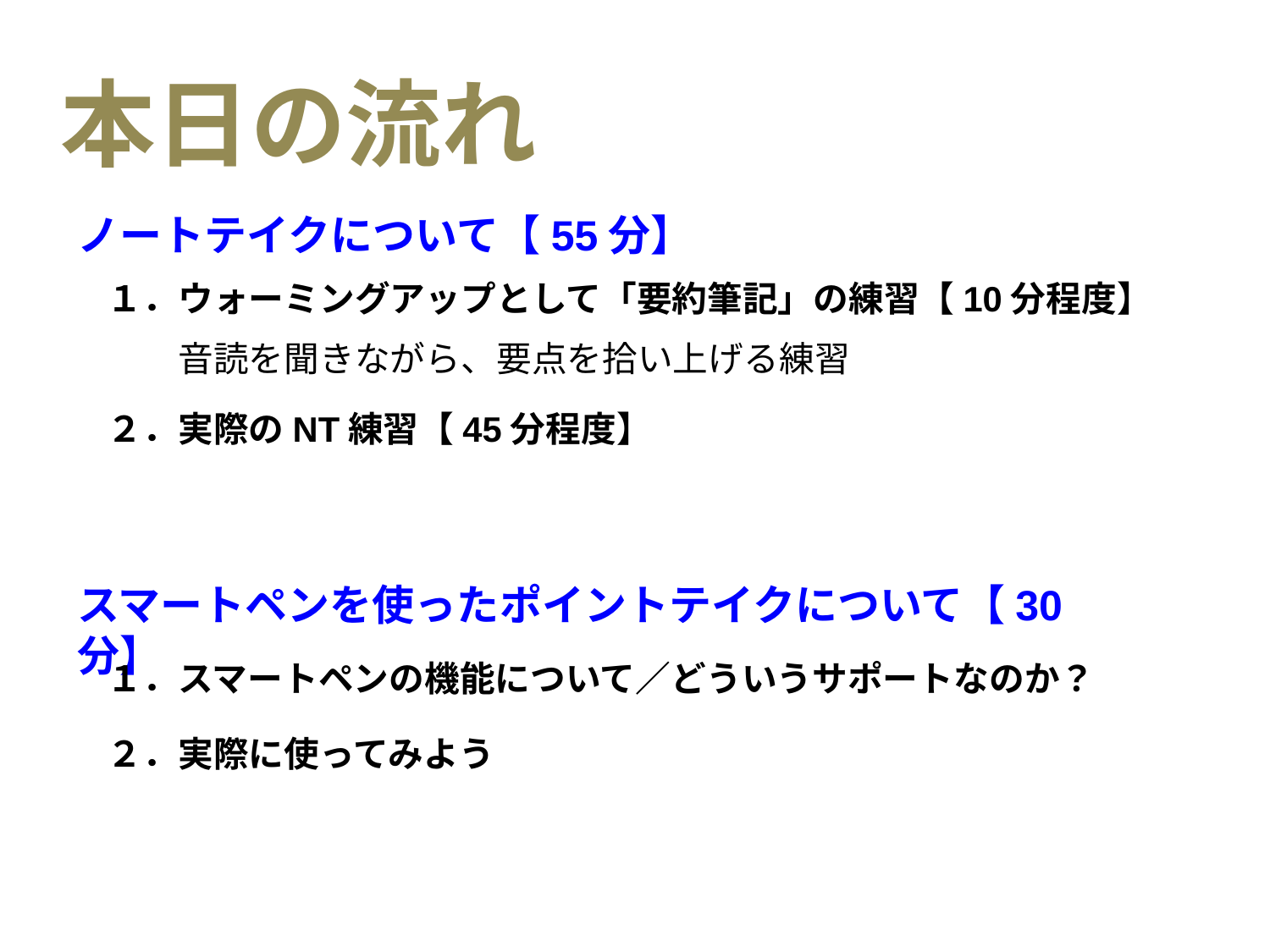

本日の流れ
ノートテイクについて【55分】
１．ウォーミングアップとして「要約筆記」の練習【10分程度】
　　音読を聞きながら、要点を拾い上げる練習
２．実際のNT練習【45分程度】
スマートペンを使ったポイントテイクについて【30分】
１．スマートペンの機能について／どういうサポートなのか？
２．実際に使ってみよう